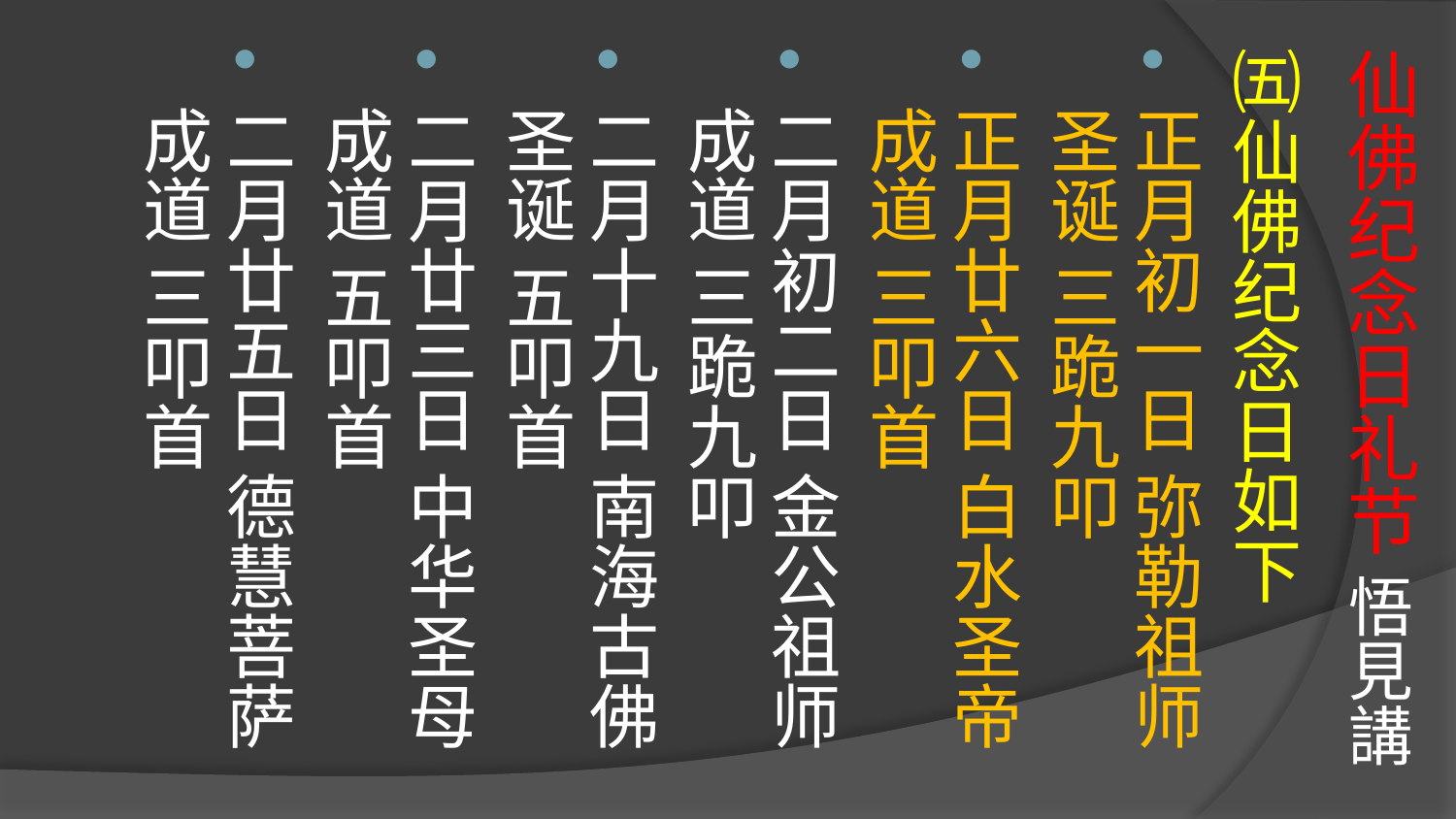

# 仙佛纪念日礼节 悟見講
㈤仙佛纪念日如下
正月初一日 弥勒祖师圣诞 三跪九叩
正月廿六日 白水圣帝成道 三叩首
二月初二日 金公祖师成道 三跪九叩
二月十九日 南海古佛圣诞 五叩首
二月廿三日 中华圣母成道 五叩首
二月廿五日 德慧菩萨成道 三叩首